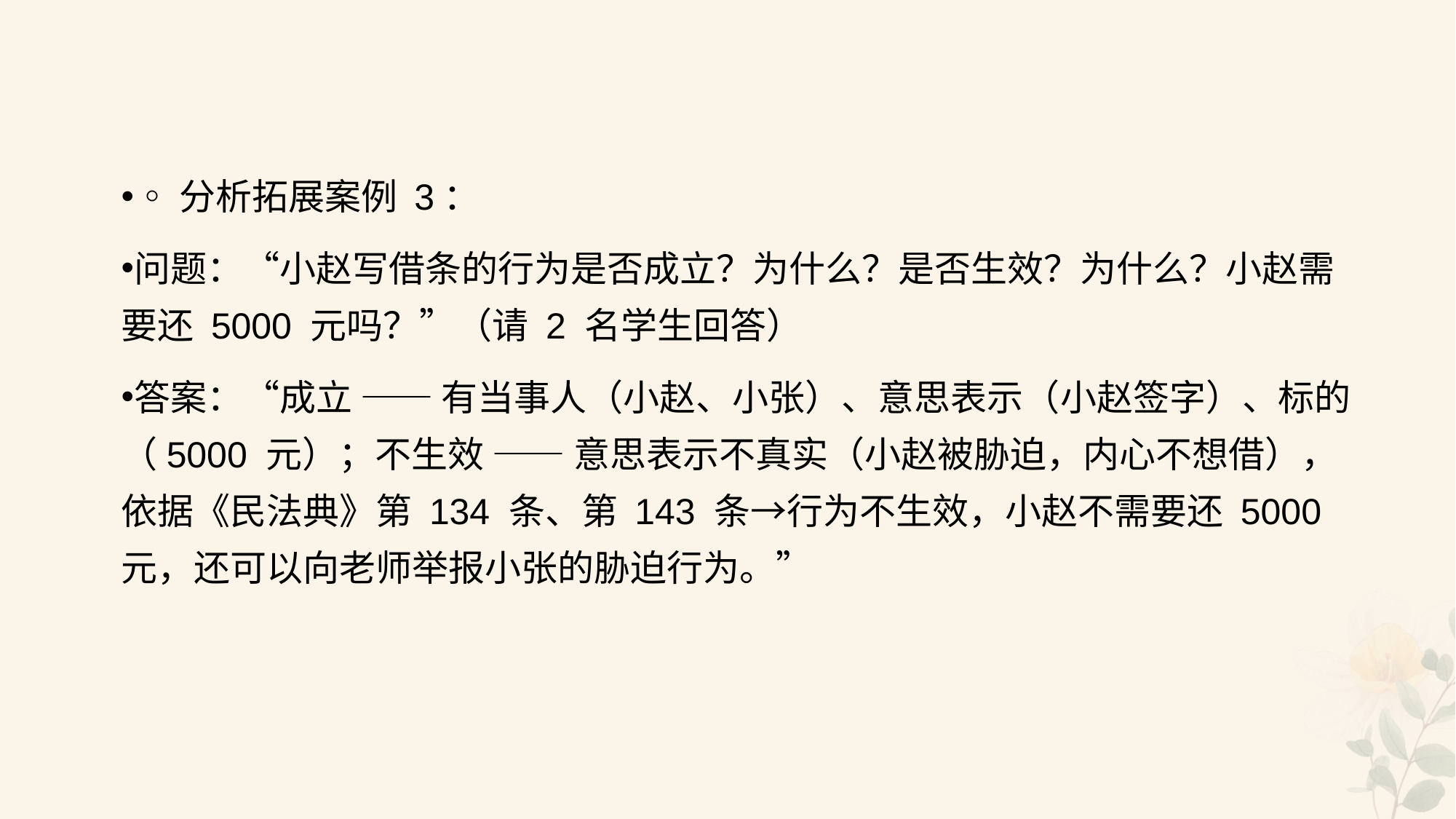

#
◦分析拓展案例 3：
问题：“小赵写借条的行为是否成立？为什么？是否生效？为什么？小赵需要还 5000 元吗？”（请 2 名学生回答）
答案：“成立 —— 有当事人（小赵、小张）、意思表示（小赵签字）、标的（5000 元）；不生效 —— 意思表示不真实（小赵被胁迫，内心不想借），依据《民法典》第 134 条、第 143 条→行为不生效，小赵不需要还 5000 元，还可以向老师举报小张的胁迫行为。”